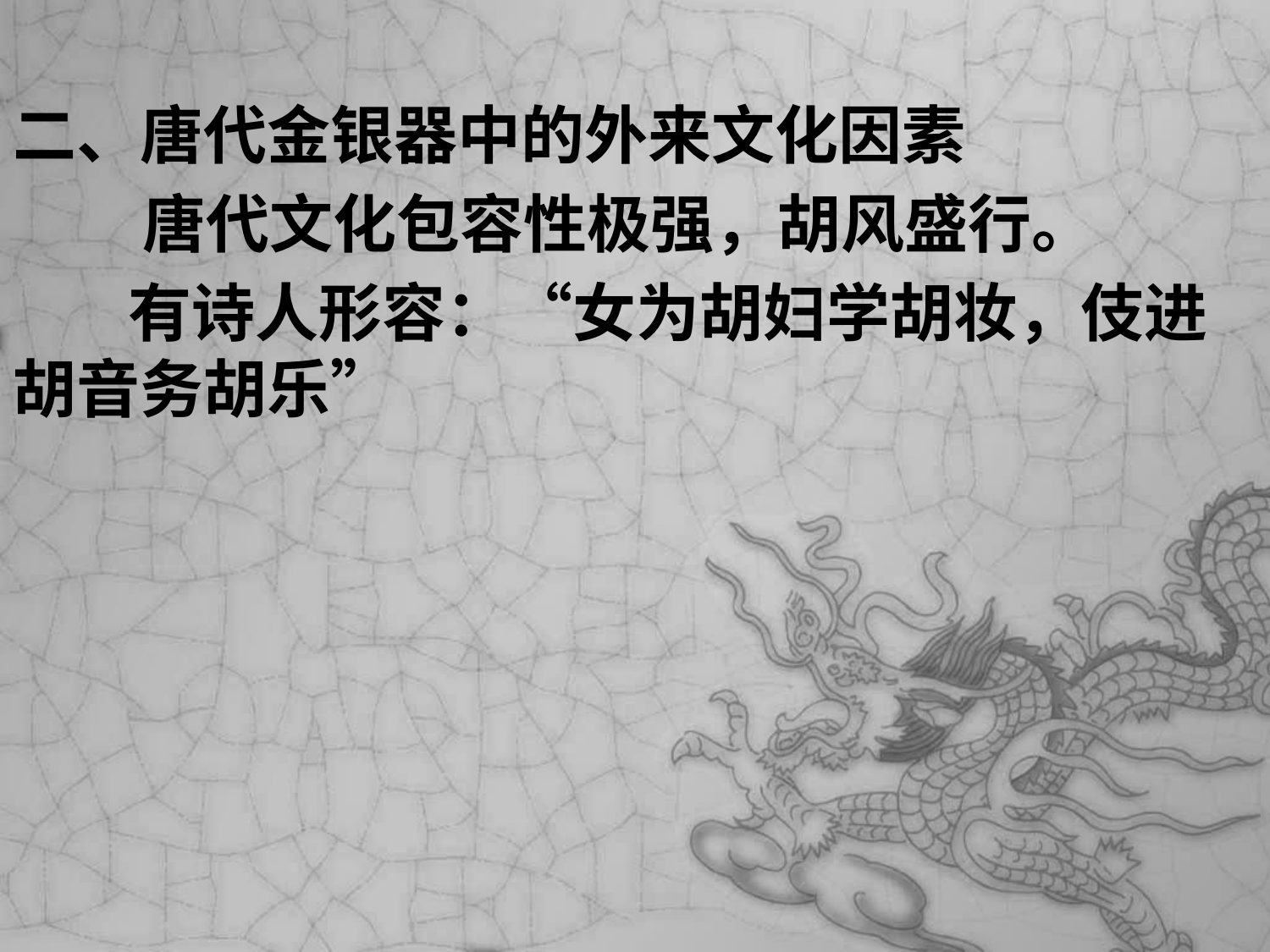

二、唐代金银器中的外来文化因素
        唐代文化包容性极强，胡风盛行。
       有诗人形容：“女为胡妇学胡妆，伎进胡音务胡乐”